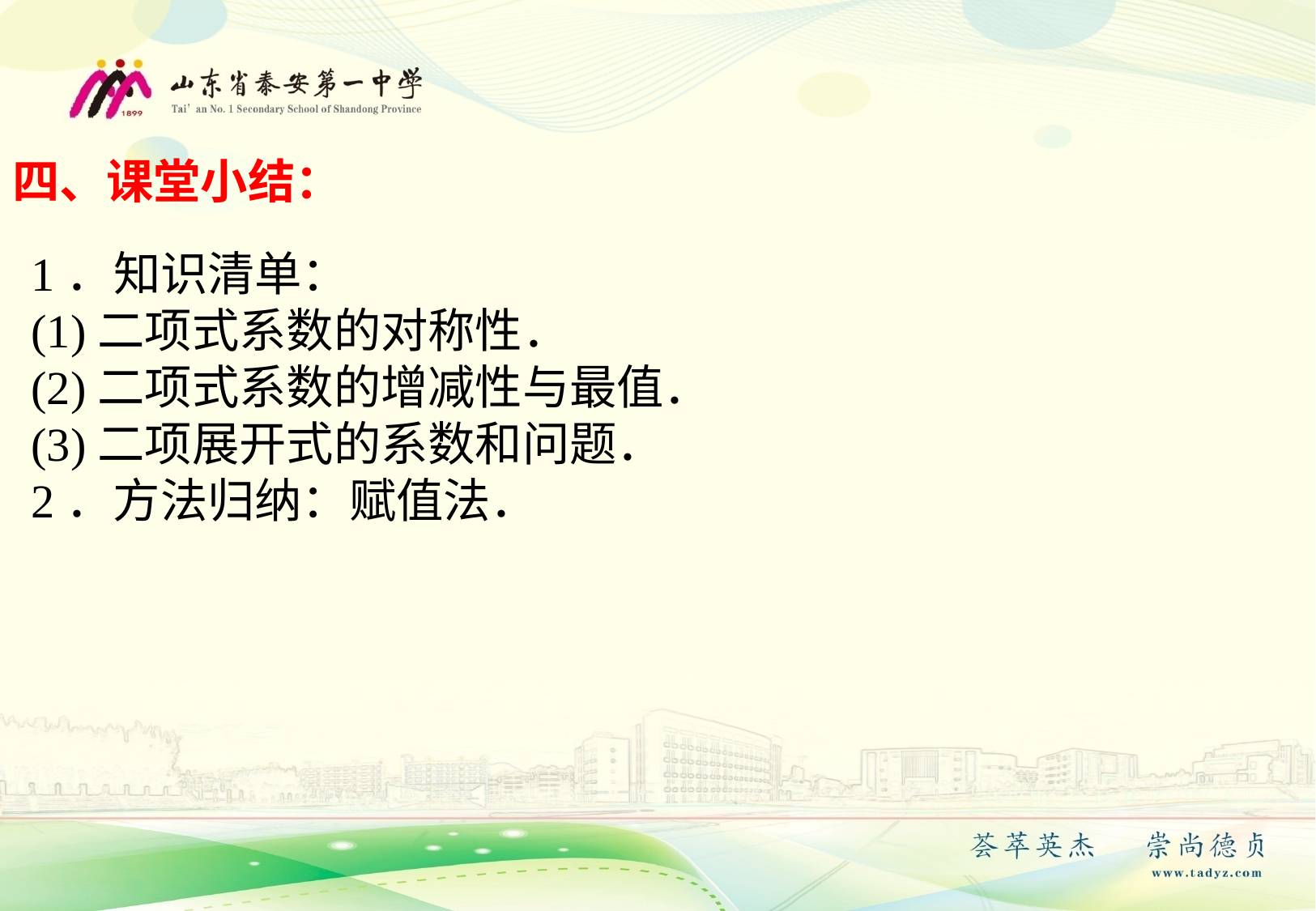

四、课堂小结：
1．知识清单：
(1)二项式系数的对称性．
(2)二项式系数的增减性与最值．
(3)二项展开式的系数和问题．
2．方法归纳：赋值法．